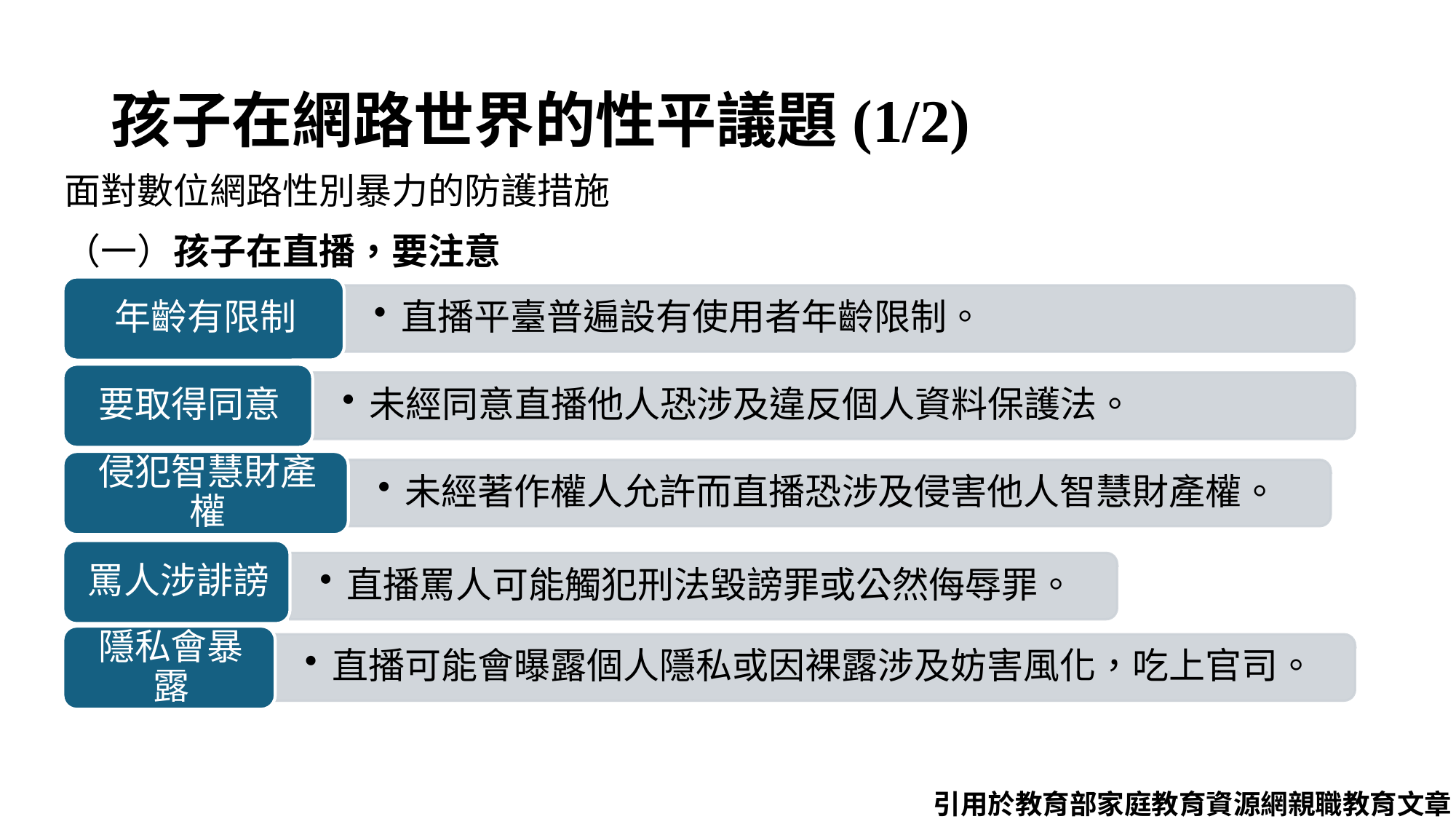

# 孩子在網路世界的性平議題(1/2)
面對數位網路性別暴力的防護措施
（一）孩子在直播，要注意

直播平臺普遍設有使用者年齡限制。
年齡有限制
未經同意直播他人恐涉及違反個人資料保護法。
要取得同意
未經著作權人允許而直播恐涉及侵害他人智慧財產權。
侵犯智慧財產權
直播罵人可能觸犯刑法毀謗罪或公然侮辱罪。
罵人涉誹謗
直播可能會曝露個人隱私或因裸露涉及妨害風化，吃上官司。
隱私會暴露
引用於教育部家庭教育資源網親職教育文章